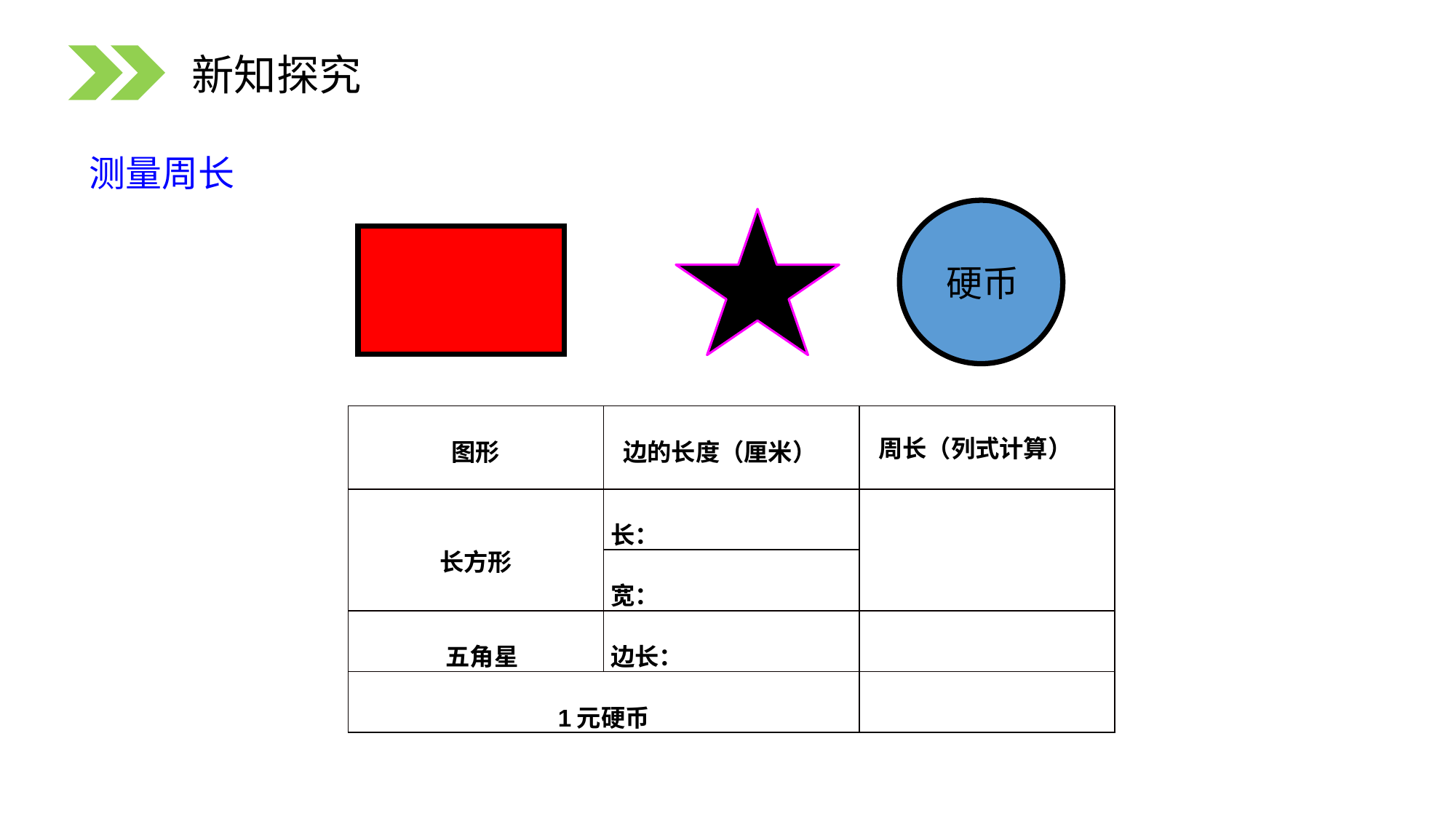

新知探究
测量周长

硬币
| 图形 | 边的长度（厘米） | 周长（列式计算） |
| --- | --- | --- |
| 长方形 | 长： |  |
|  | 宽： |  |
| 五角星 | 边长： |  |
| 1元硬币 |  |  |